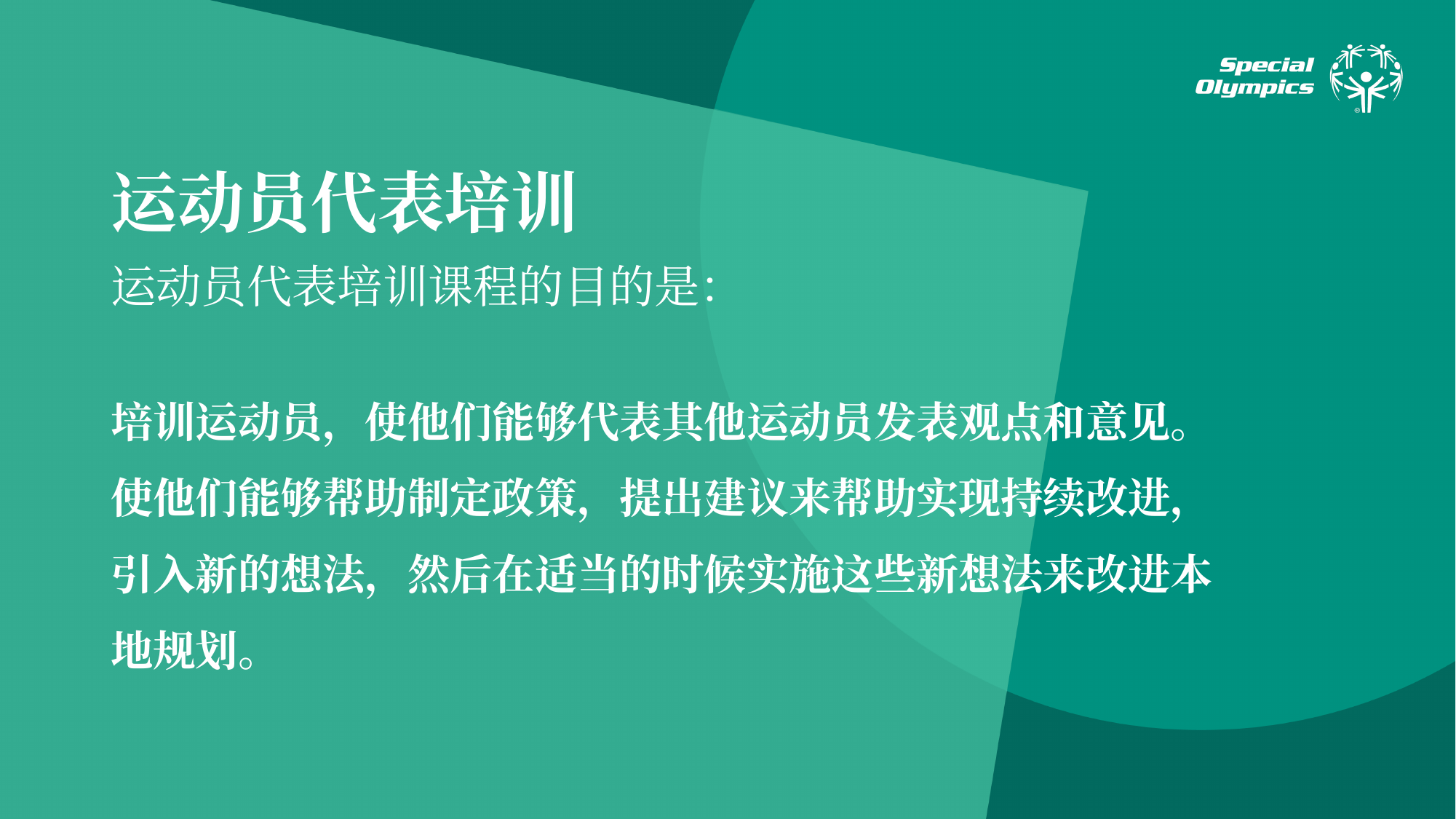

# 运动员代表培训
运动员代表培训课程的目的是：
培训运动员，使他们能够代表其他运动员发表观点和意见。
使他们能够帮助制定政策，提出建议来帮助实现持续改进，
引入新的想法，然后在适当的时候实施这些新想法来改进本
地规划。